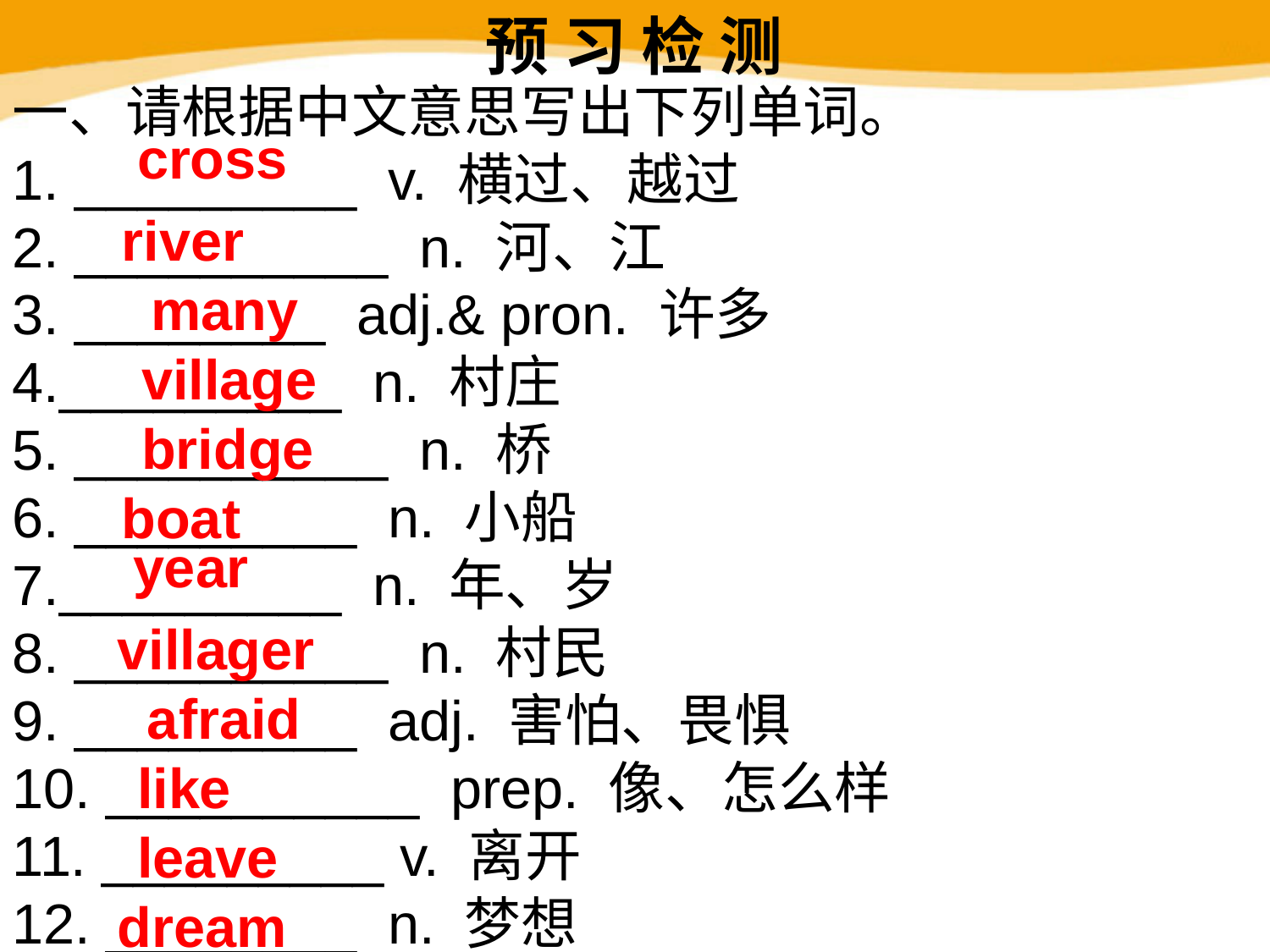

预 习 检 测
一、请根据中文意思写出下列单词。
1. _________  v. 横过、越过
2. __________  n. 河、江
3. ________  adj.& pron. 许多
4._________  n. 村庄
5. __________  n. 桥
6. _________  n. 小船
7._________  n. 年、岁
8. __________  n. 村民
9. _________  adj. 害怕、畏惧
10. __________  prep. 像、怎么样
11. _________ v. 离开
12. ________  n. 梦想
cross
river
many
village
bridge
boat
year
villager
afraid
like
leave
dream